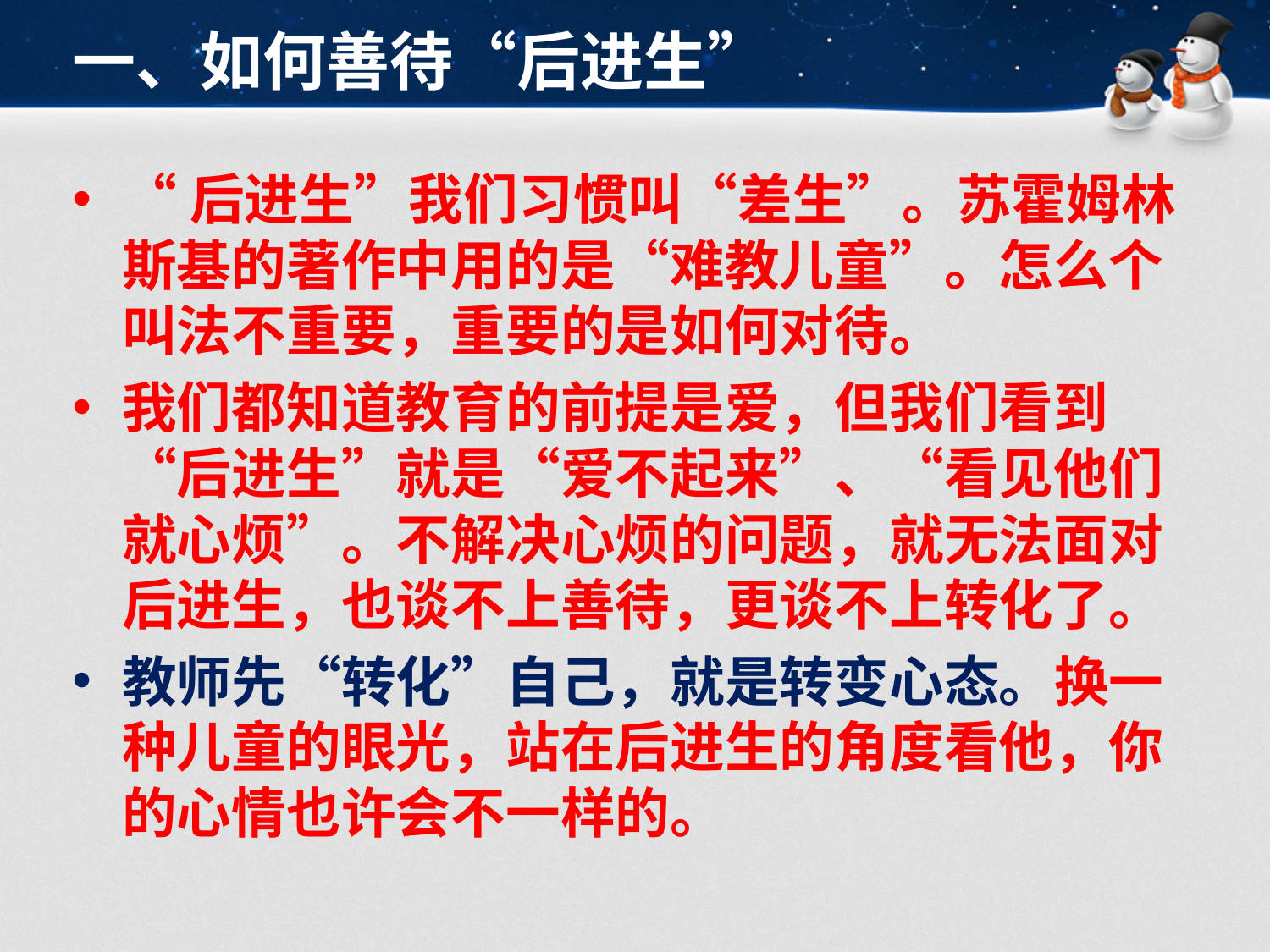

# 一、如何善待“后进生”
“后进生”我们习惯叫“差生”。苏霍姆林斯基的著作中用的是“难教儿童”。怎么个叫法不重要，重要的是如何对待。
我们都知道教育的前提是爱，但我们看到“后进生”就是“爱不起来”、“看见他们就心烦”。不解决心烦的问题，就无法面对后进生，也谈不上善待，更谈不上转化了。
教师先“转化”自己，就是转变心态。换一种儿童的眼光，站在后进生的角度看他，你的心情也许会不一样的。